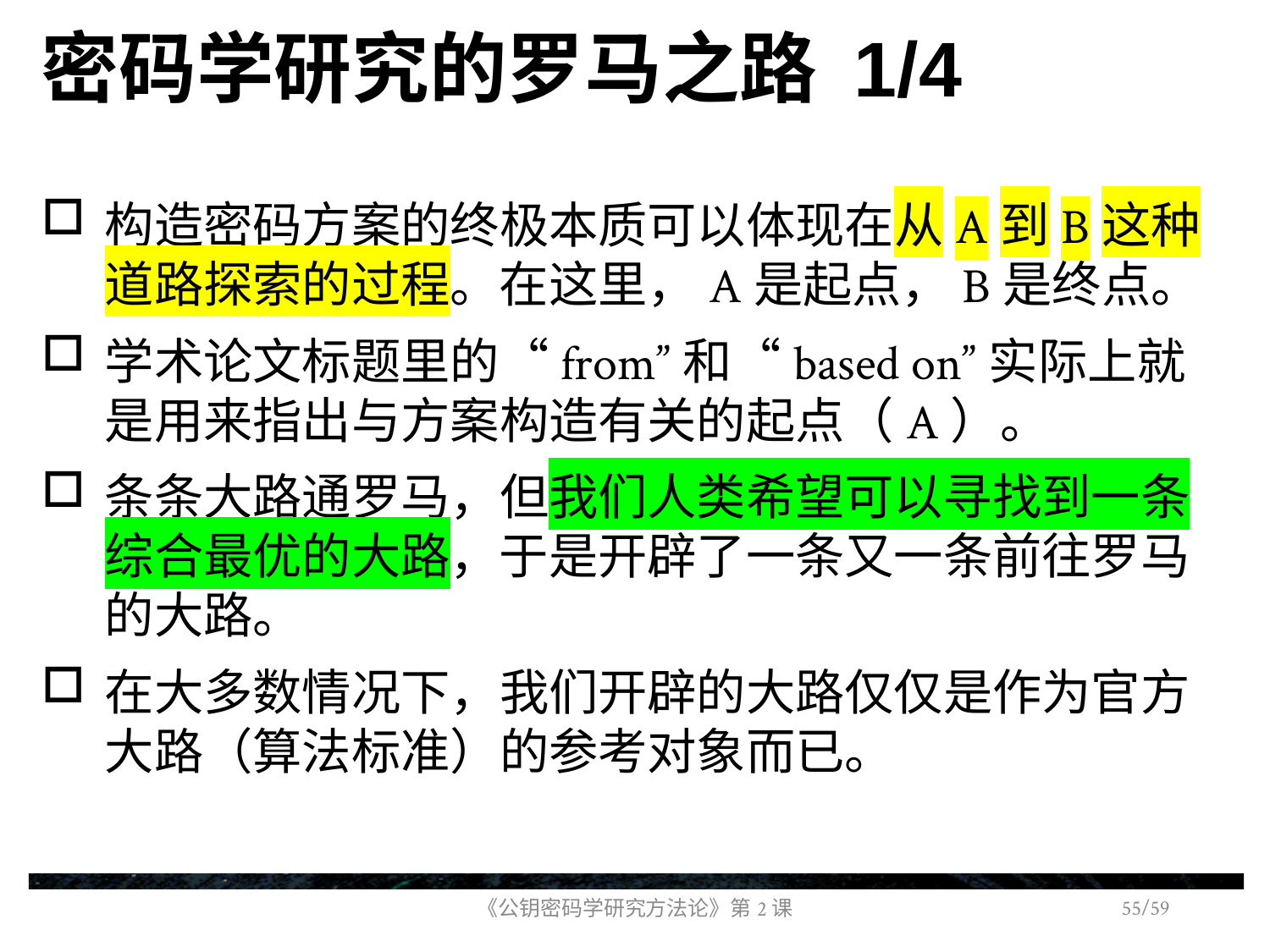

# 密码学研究的罗马之路 1/4
构造密码方案的终极本质可以体现在从A到B这种道路探索的过程。在这里，A是起点，B是终点。
学术论文标题里的“from”和“based on”实际上就是用来指出与方案构造有关的起点（A）。
条条大路通罗马，但我们人类希望可以寻找到一条综合最优的大路，于是开辟了一条又一条前往罗马的大路。
在大多数情况下，我们开辟的大路仅仅是作为官方大路（算法标准）的参考对象而已。
《公钥密码学研究方法论》第2课
55/59